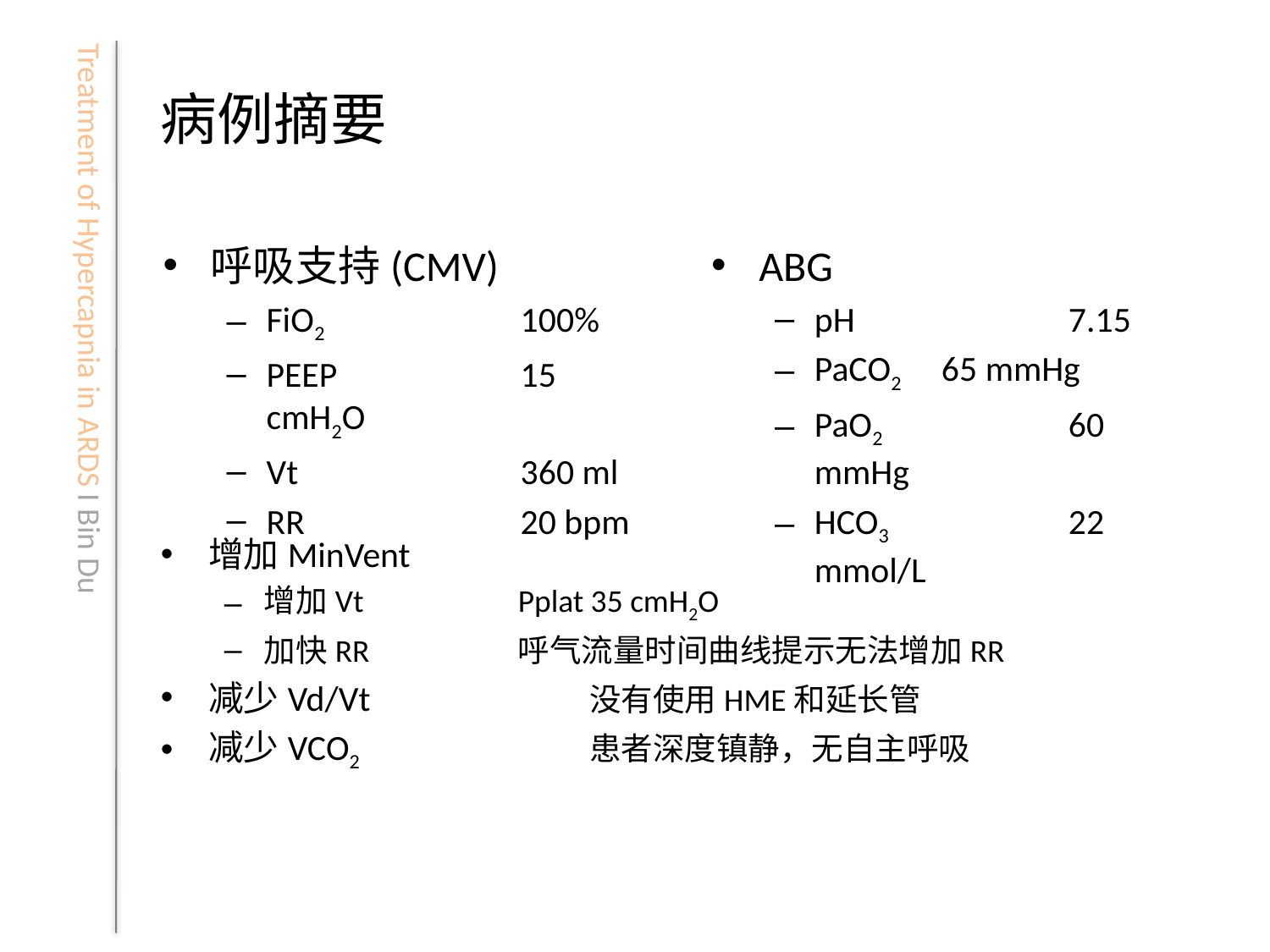

# 病例摘要
呼吸支持(CMV)
FiO2		100%
PEEP		15 cmH2O
Vt		360 ml
RR		20 bpm
ABG
pH		7.15
PaCO2	65 mmHg
PaO2		60 mmHg
HCO3		22 mmol/L
增加MinVent
增加Vt		Pplat 35 cmH2O
加快RR		呼气流量时间曲线提示无法增加RR
减少Vd/Vt		没有使用HME和延长管
减少VCO2		患者深度镇静，无自主呼吸